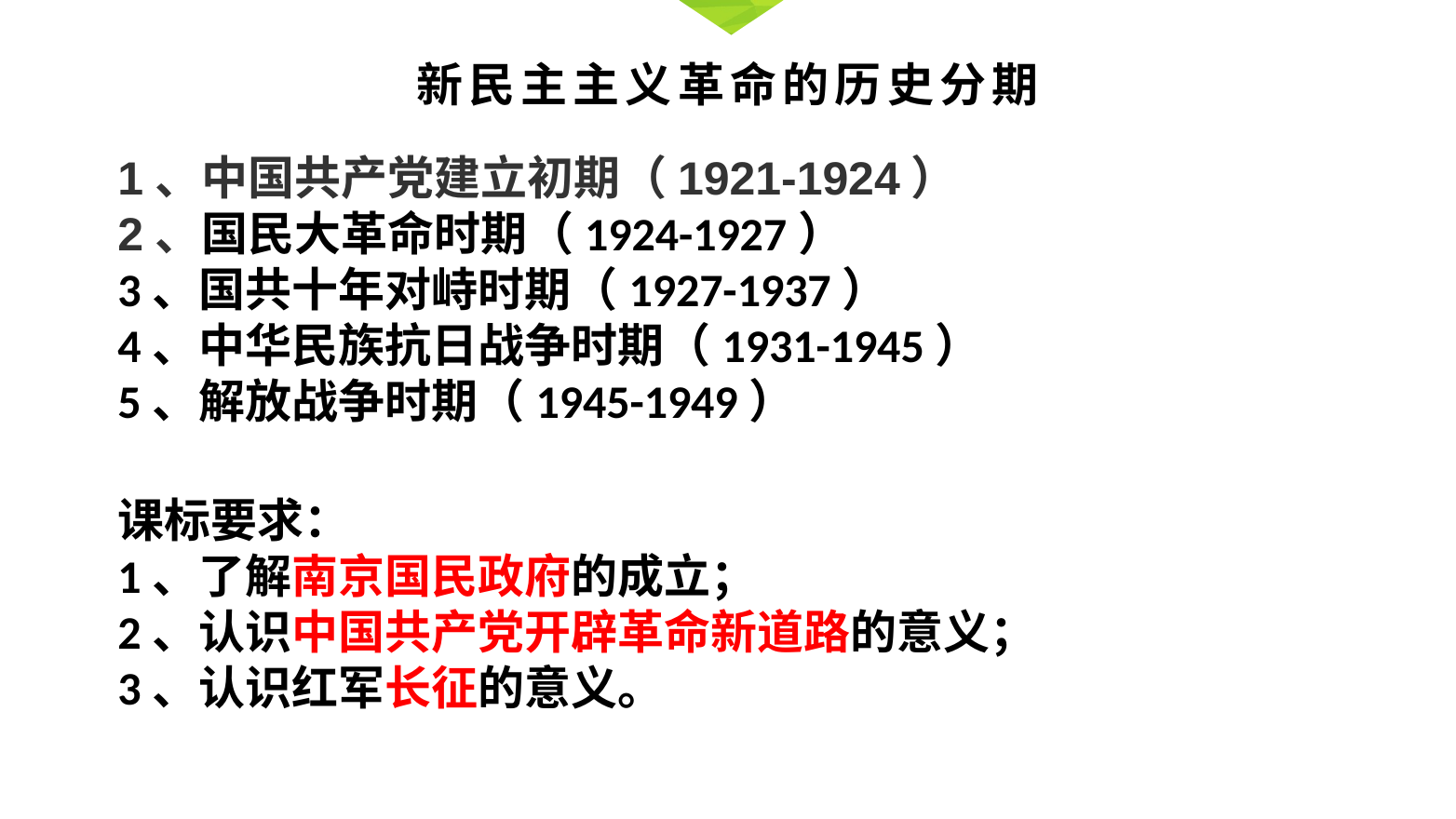

新民主主义革命的历史分期
1、中国共产党建立初期（1921-1924）
2、国民大革命时期（1924-1927）
3、国共十年对峙时期（1927-1937）
4、中华民族抗日战争时期（1931-1945）
5、解放战争时期（1945-1949）
课标要求：
1、了解南京国民政府的成立；
2、认识中国共产党开辟革命新道路的意义；
3、认识红军长征的意义。